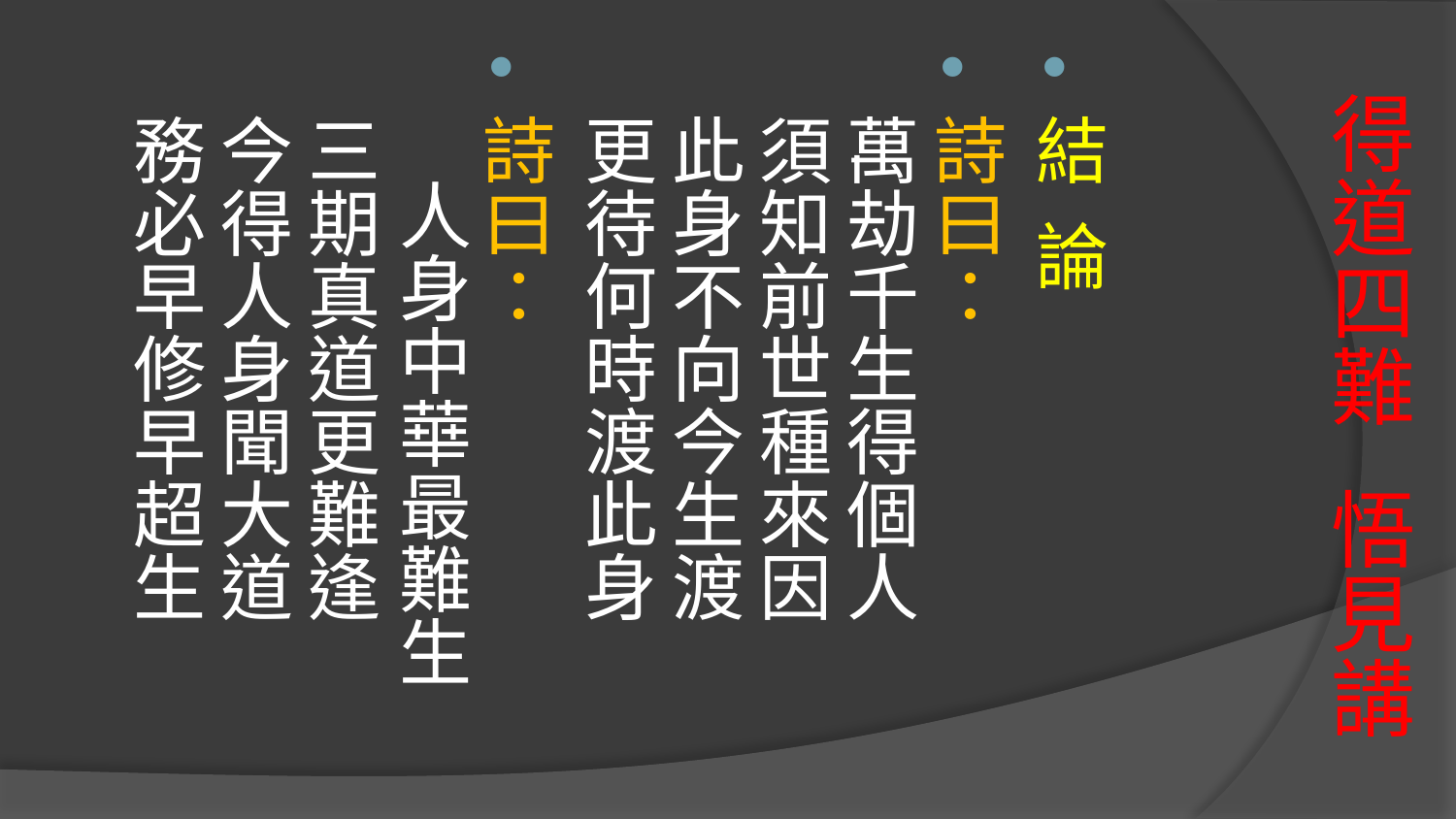

結  論
詩曰：                         萬劫千生得個人
須知前世種來因
此身不向今生渡
更待何時渡此身
詩曰：                                人身中華最難生
三期真道更難逢
今得人身聞大道
務必早修早超生
# 得道四難   悟見講